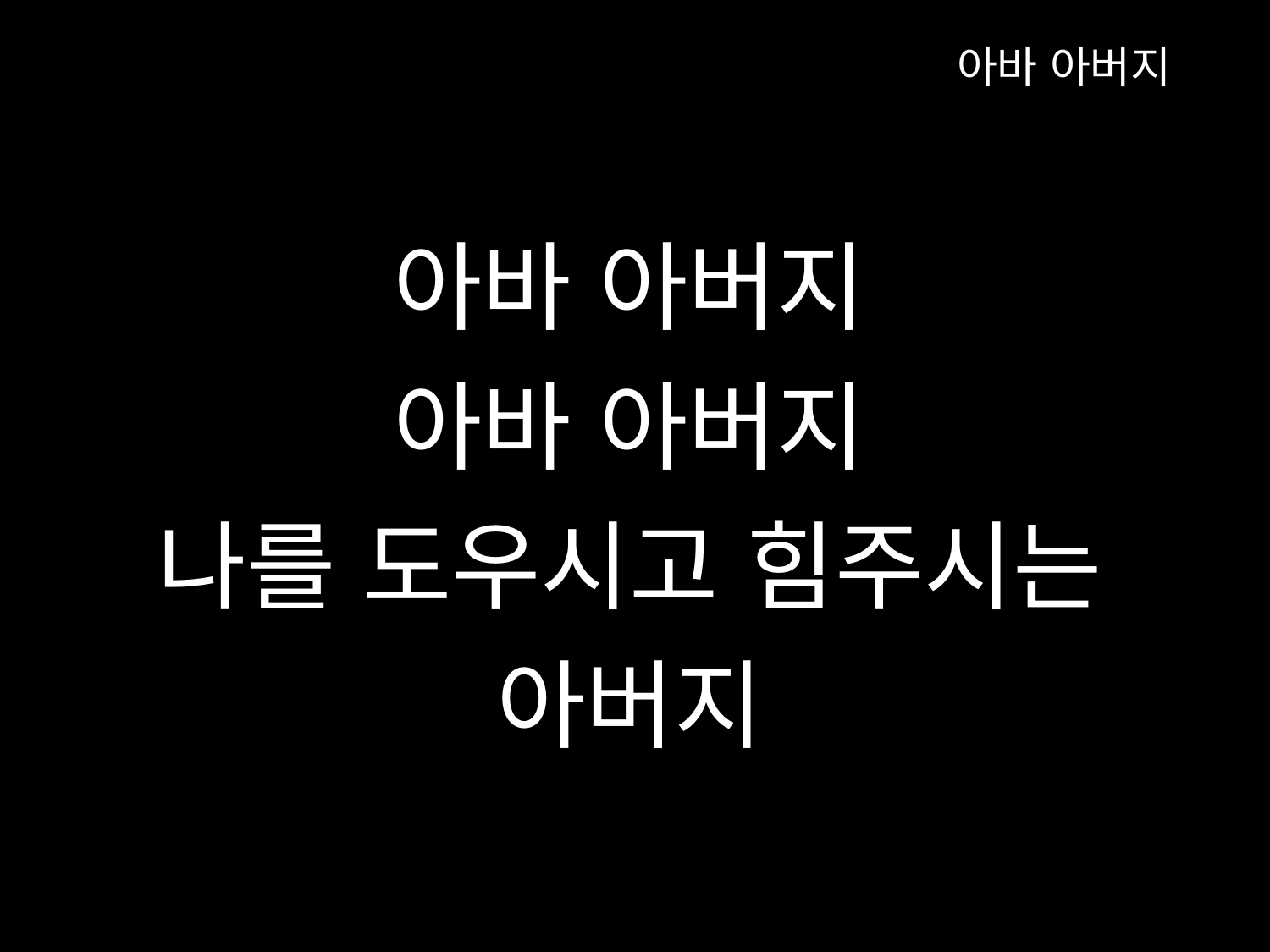

아바 아버지
아바 아버지
아바 아버지
나를 도우시고 힘주시는
아버지